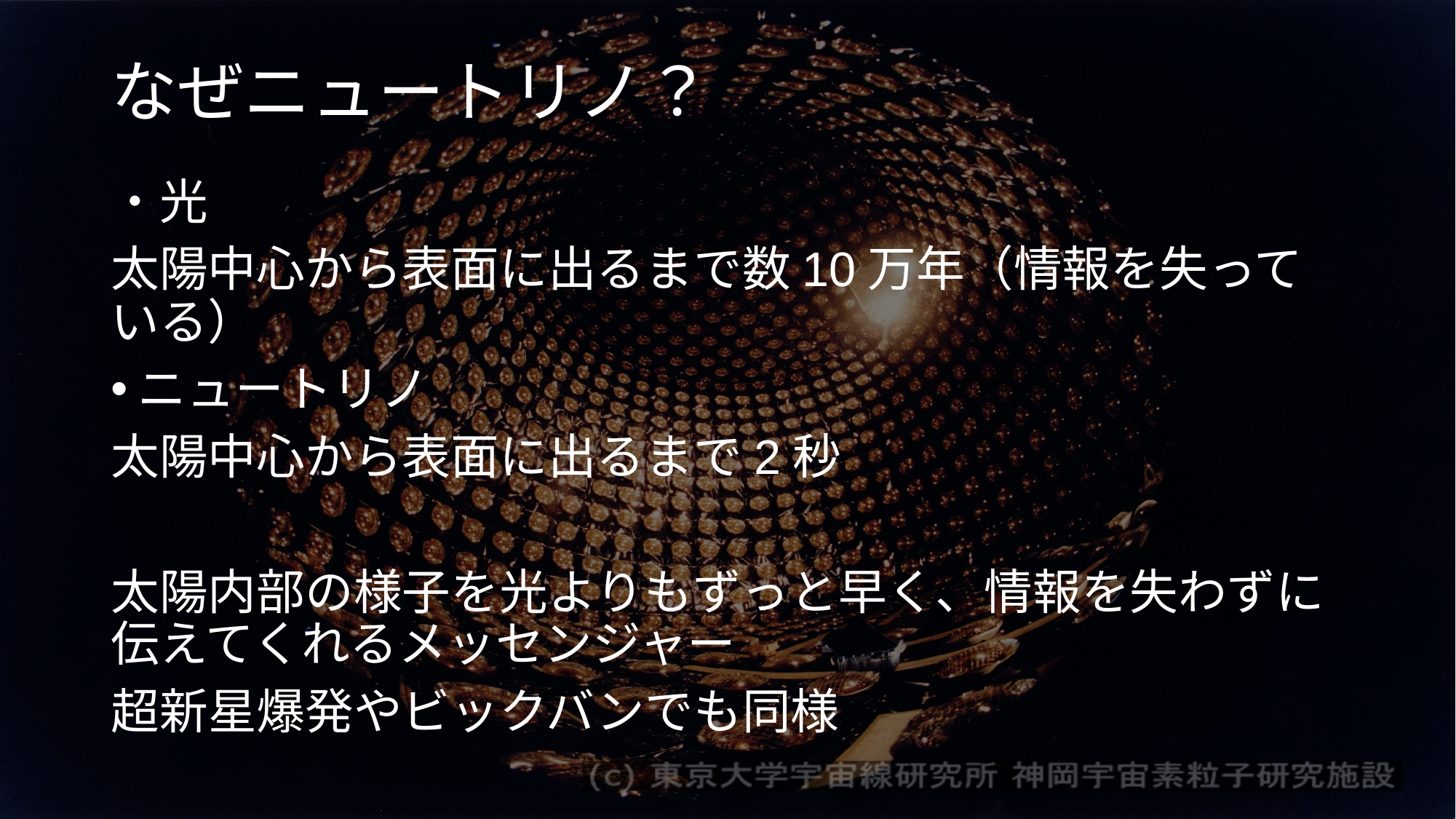

# なぜニュートリノ？
・光
太陽中心から表面に出るまで数10万年（情報を失っている）
ニュートリノ
太陽中心から表面に出るまで2秒

太陽内部の様子を光よりもずっと早く、情報を失わずに伝えてくれるメッセンジャー
超新星爆発やビックバンでも同様